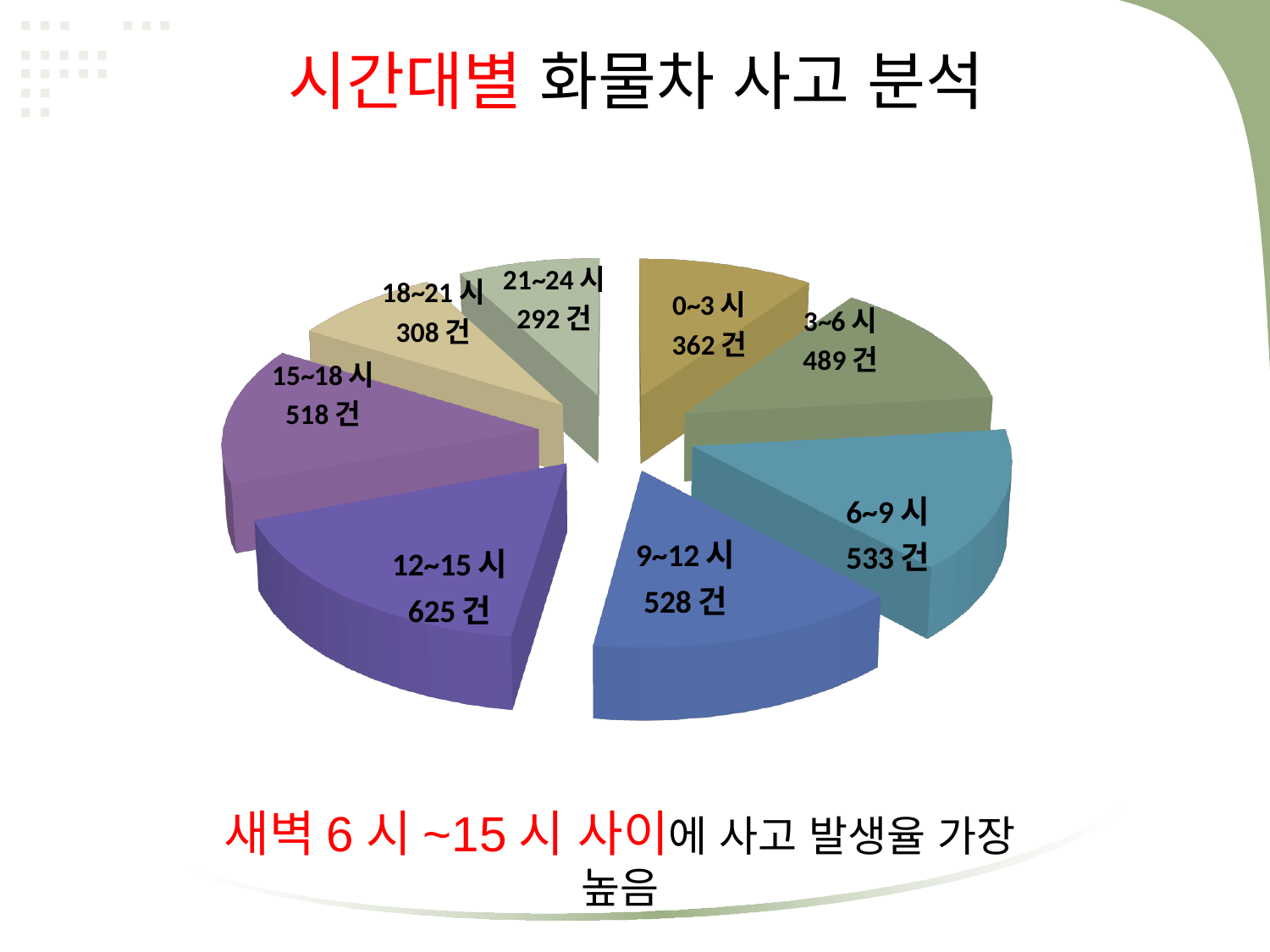

시간대별 화물차 사고 분석

[unsupported chart]

새벽6시~15시 사이에 사고 발생율 가장 높음